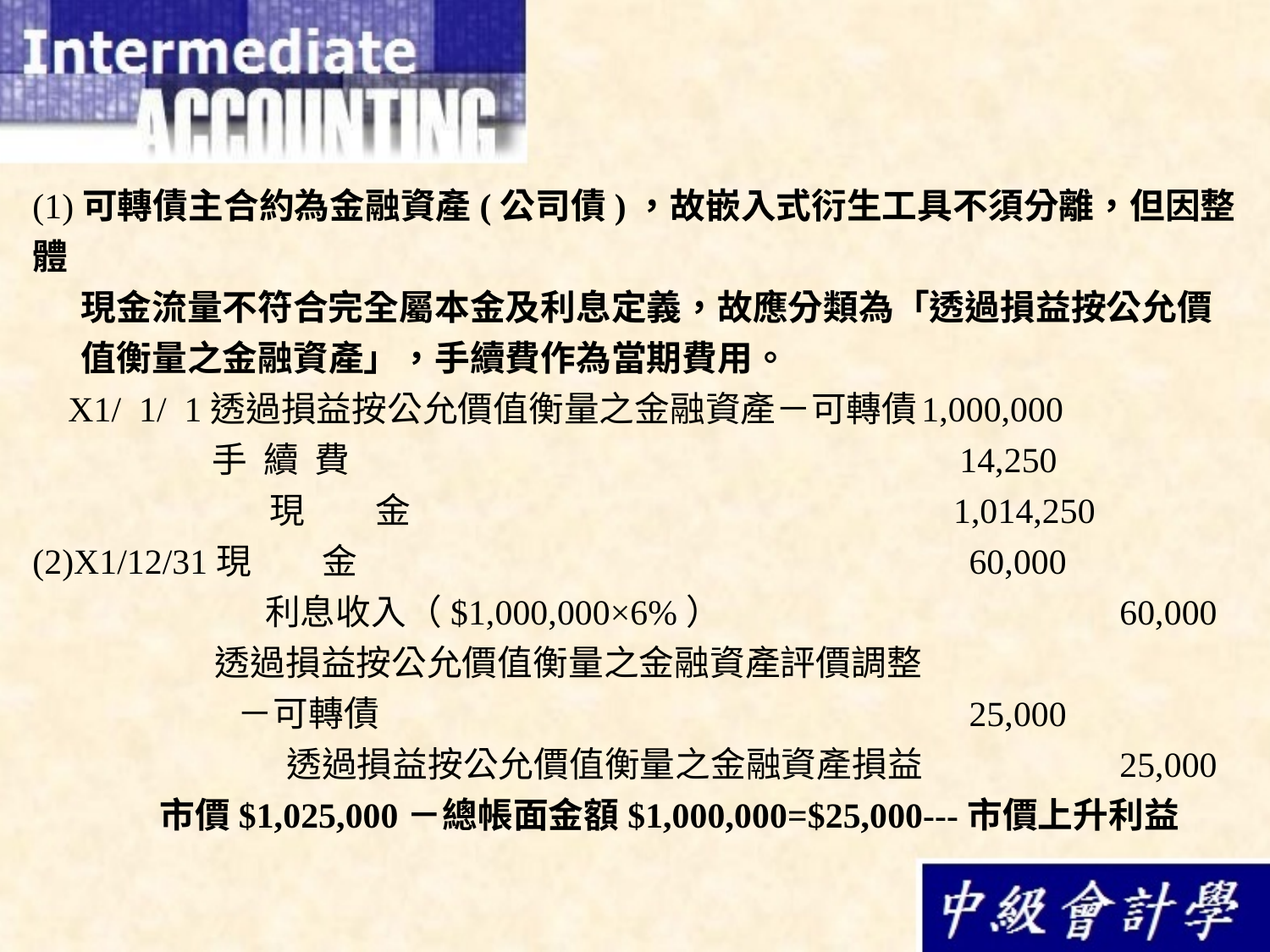

(1)可轉債主合約為金融資產(公司債)，故嵌入式衍生工具不須分離，但因整體
     現金流量不符合完全屬本金及利息定義，故應分類為「透過損益按公允價
     值衡量之金融資產」，手續費作為當期費用。
    X1/  1/  1透過損益按公允價值衡量之金融資產－可轉債	1,000,000		     手  續  費				                    14,250
	             現　　金					   1,014,250
(2)X1/12/31現　　金					     60,000
	　         利息收入（$1,000,000×6%）			        60,000
	      透過損益按公允價值衡量之金融資產評價調整
	          －可轉債					     25,000
	    	透過損益按公允價值衡量之金融資產損益	        25,000
	市價$1,025,000－總帳面金額$1,000,000=$25,000---市價上升利益